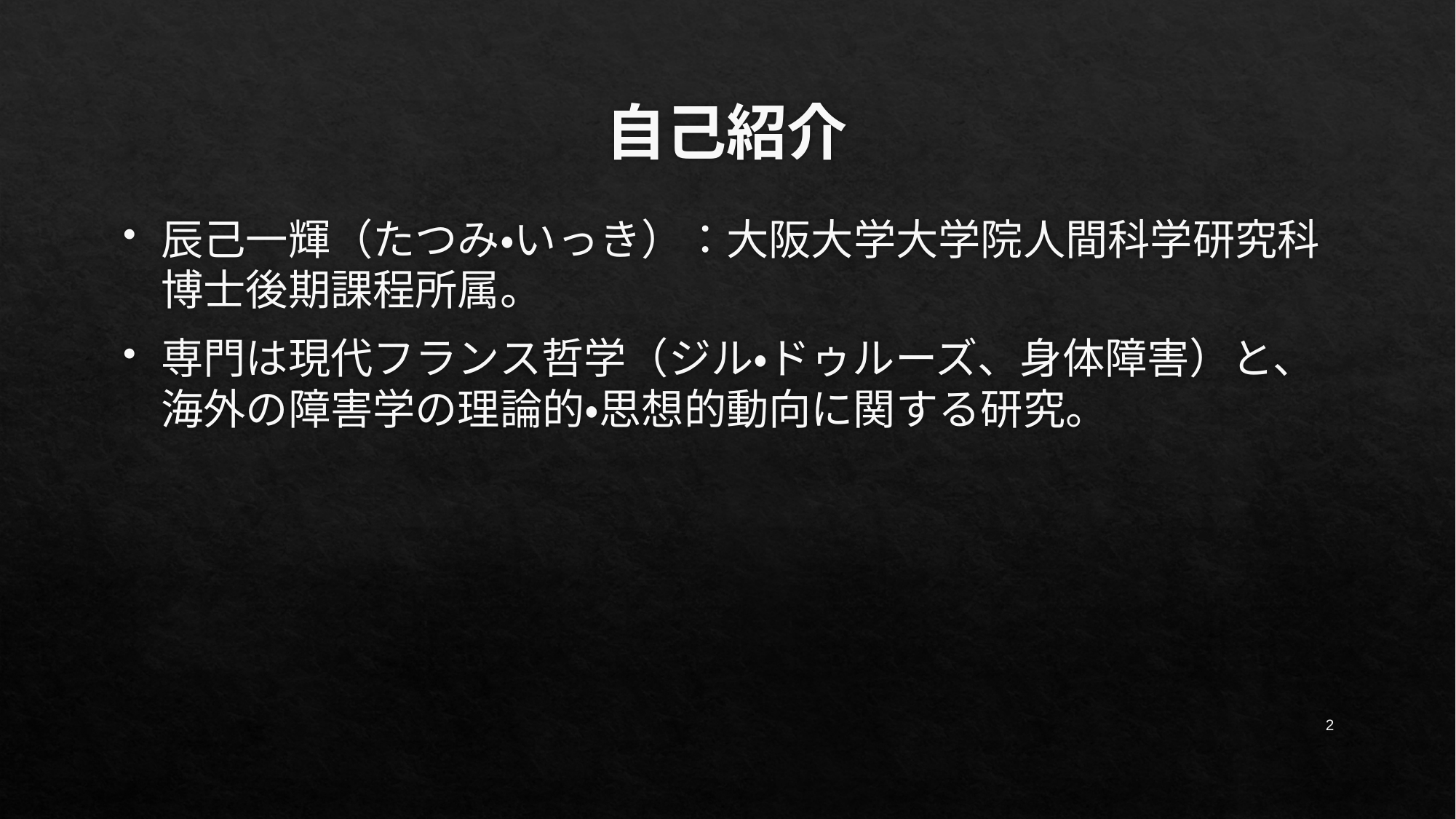

# 自己紹介
辰己一輝（たつみ・いっき）：大阪大学大学院人間科学研究科博士後期課程所属。
専門は現代フランス哲学（ジル・ドゥルーズ、身体障害）と、海外の障害学の理論的・思想的動向に関する研究。
2